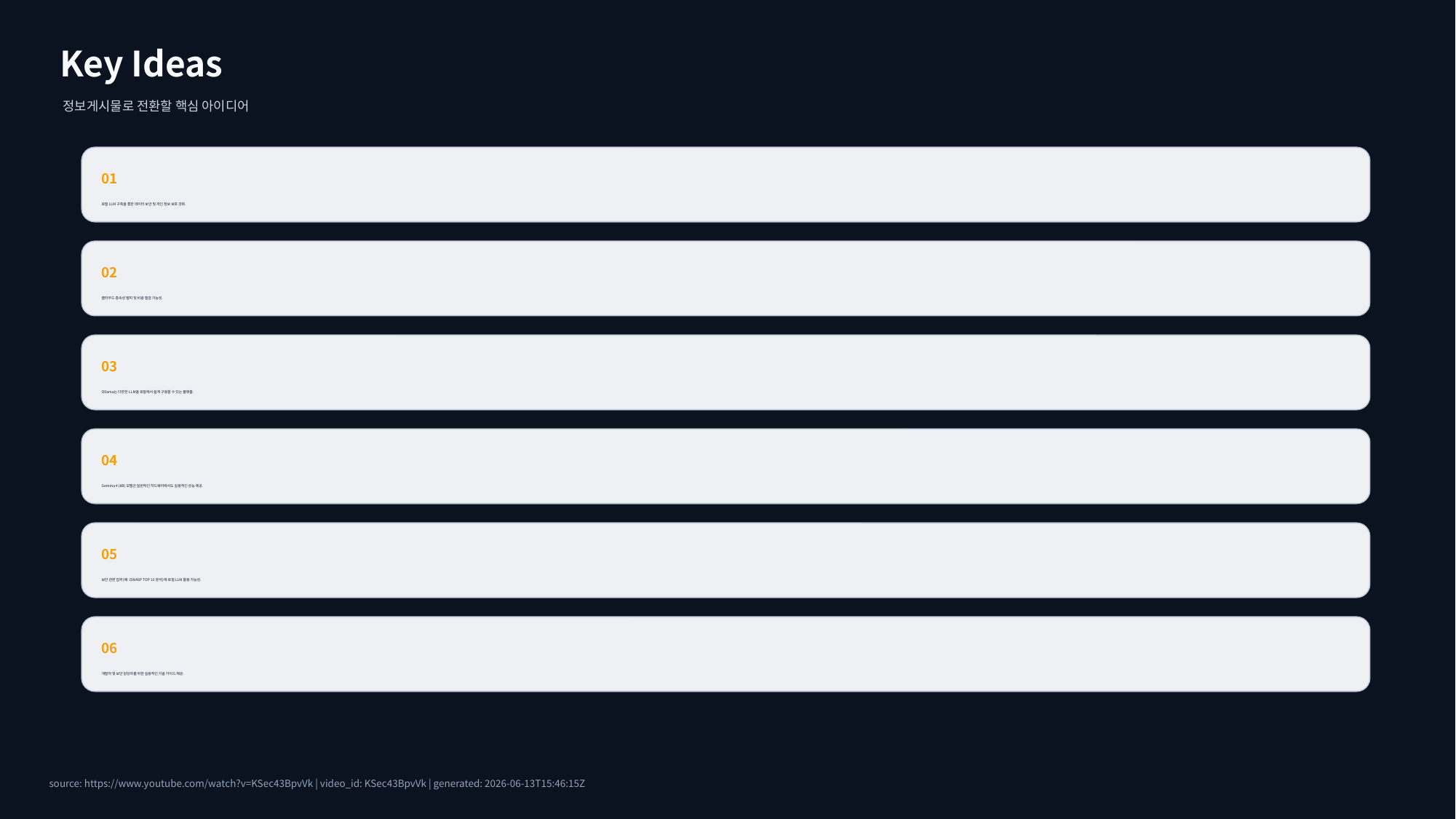

Key Ideas
정보게시물로 전환할 핵심 아이디어

01
로컬 LLM 구축을 통한 데이터 보안 및 개인 정보 보호 강화.

02
클라우드 종속성 탈피 및 비용 절감 가능성.

03
Ollama는 다양한 LLM을 로컬에서 쉽게 구동할 수 있는 플랫폼.

04
Gemma 4 (8B) 모델은 일반적인 하드웨어에서도 실용적인 성능 제공.

05
보안 관련 업무(예: OWASP TOP 10 분석)에 로컬 LLM 활용 가능성.

06
개발자 및 보안 담당자를 위한 실용적인 기술 가이드 제공.
source: https://www.youtube.com/watch?v=KSec43BpvVk | video_id: KSec43BpvVk | generated: 2026-06-13T15:46:15Z